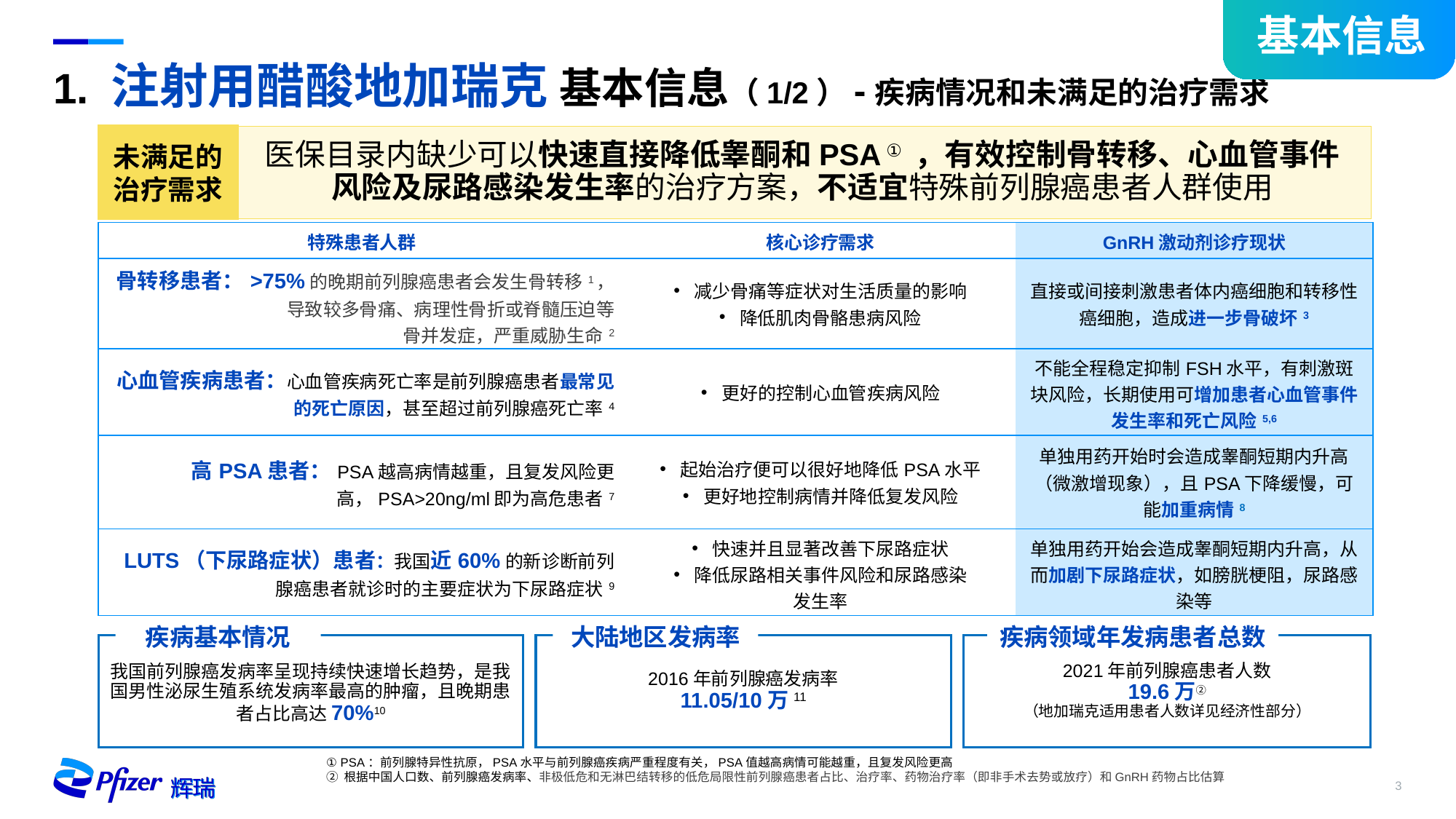

基本信息
# 1. 注射用醋酸地加瑞克 基本信息（1/2）-疾病情况和未满足的治疗需求
未满足的治疗需求
医保目录内缺少可以快速直接降低睾酮和PSA ① ，有效控制骨转移、心血管事件风险及尿路感染发生率的治疗方案，不适宜特殊前列腺癌患者人群使用
| 特殊患者人群 | 核心诊疗需求 | GnRH激动剂诊疗现状 |
| --- | --- | --- |
| 骨转移患者：>75%的晚期前列腺癌患者会发生骨转移1，导致较多骨痛、病理性骨折或脊髓压迫等 骨并发症，严重威胁生命2 | 减少骨痛等症状对生活质量的影响 降低肌肉骨骼患病风险 | 直接或间接刺激患者体内癌细胞和转移性癌细胞，造成进一步骨破坏3 |
| 心血管疾病患者：心血管疾病死亡率是前列腺癌患者最常见的死亡原因，甚至超过前列腺癌死亡率4 | 更好的控制心血管疾病风险 | 不能全程稳定抑制FSH水平，有刺激斑块风险，长期使用可增加患者心血管事件发生率和死亡风险5,6 |
| 高PSA患者：PSA越高病情越重，且复发风险更高，PSA>20ng/ml即为高危患者7 | 起始治疗便可以很好地降低PSA水平 更好地控制病情并降低复发风险 | 单独用药开始时会造成睾酮短期内升高（微激增现象），且PSA下降缓慢，可能加重病情8 |
| LUTS（下尿路症状）患者：我国近60%的新诊断前列腺癌患者就诊时的主要症状为下尿路症状9 | 快速并且显著改善下尿路症状 降低尿路相关事件风险和尿路感染 发生率 | 单独用药开始会造成睾酮短期内升高，从而加剧下尿路症状，如膀胱梗阻，尿路感染等 |
疾病基本情况
大陆地区发病率
疾病领域年发病患者总数
我国前列腺癌发病率呈现持续快速增长趋势，是我国男性泌尿生殖系统发病率最高的肿瘤，且晚期患者占比高达70%10
2016年前列腺癌发病率
11.05/10万11
2021年前列腺癌患者人数
19.6万②
（地加瑞克适用患者人数详见经济性部分）
① PSA：前列腺特异性抗原，PSA水平与前列腺癌疾病严重程度有关，PSA值越高病情可能越重，且复发风险更高
② 根据中国人口数、前列腺癌发病率、非极低危和无淋巴结转移的低危局限性前列腺癌患者占比、治疗率、药物治疗率（即非手术去势或放疗）和GnRH药物占比估算